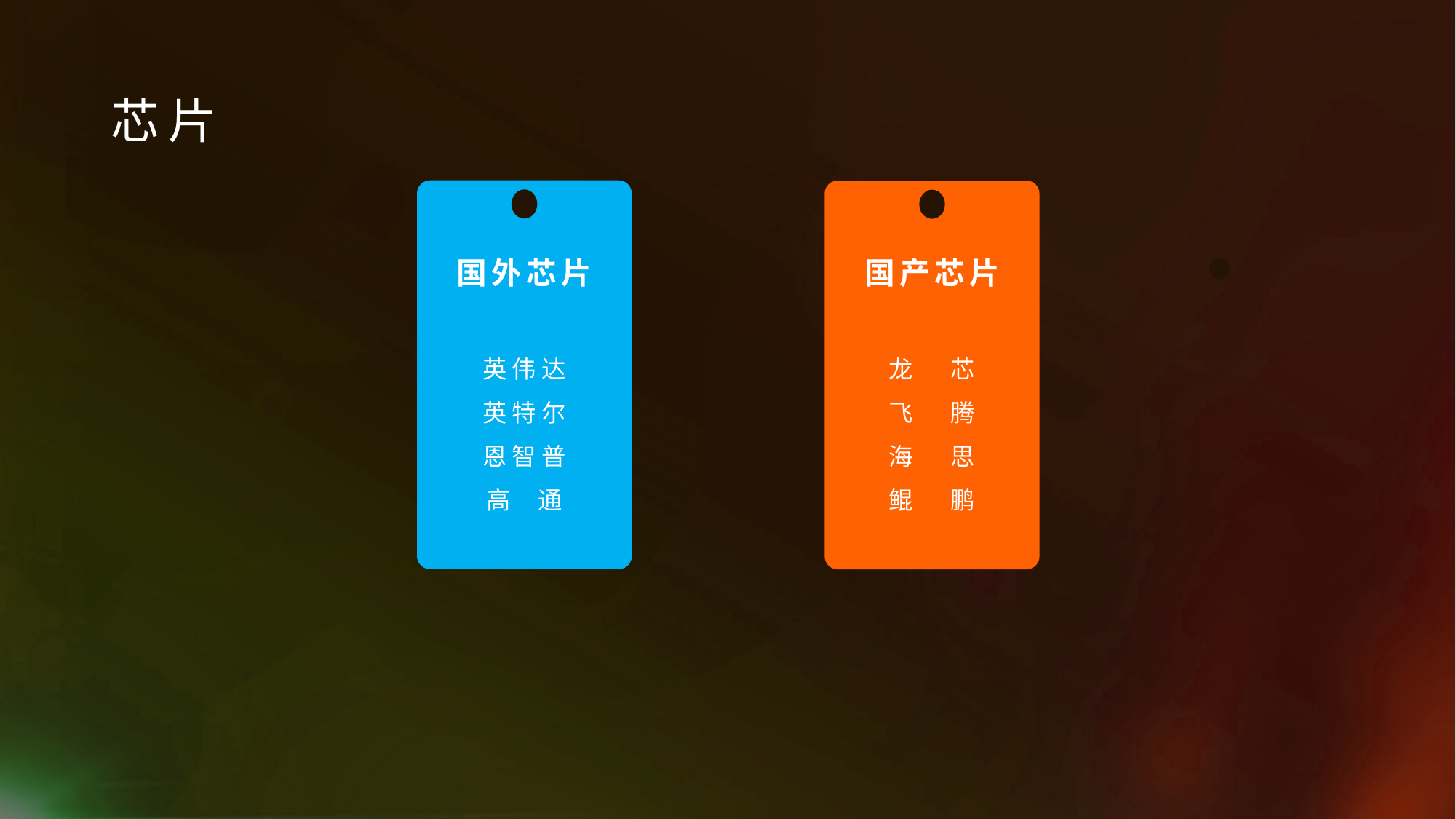

# 芯片
国外芯片

英 伟 达
英 特 尔
恩 智 普
高     通

国产芯片

龙       芯
飞       腾
海       思
鲲       鹏